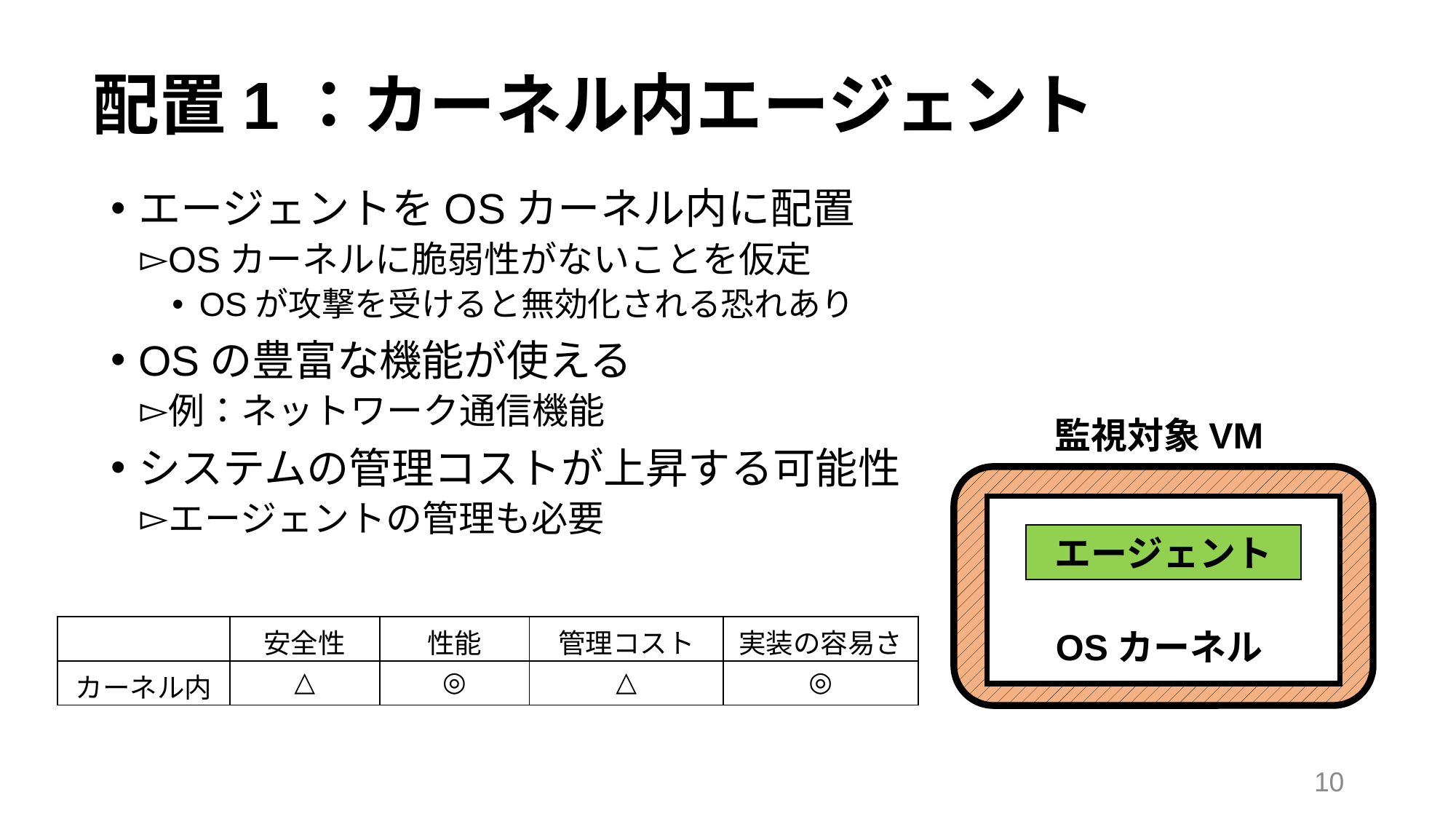

# 配置1：カーネル内エージェント
エージェントをOSカーネル内に配置
OSカーネルに脆弱性がないことを仮定
OSが攻撃を受けると無効化される恐れあり
OSの豊富な機能が使える
例：ネットワーク通信機能
システムの管理コストが上昇する可能性
エージェントの管理も必要
監視対象VM

エージェント
|  | 安全性 | 性能 | 管理コスト | 実装の容易さ |
| --- | --- | --- | --- | --- |
| カーネル内 | △ | ◎ | △ | ◎ |
OSカーネル
10